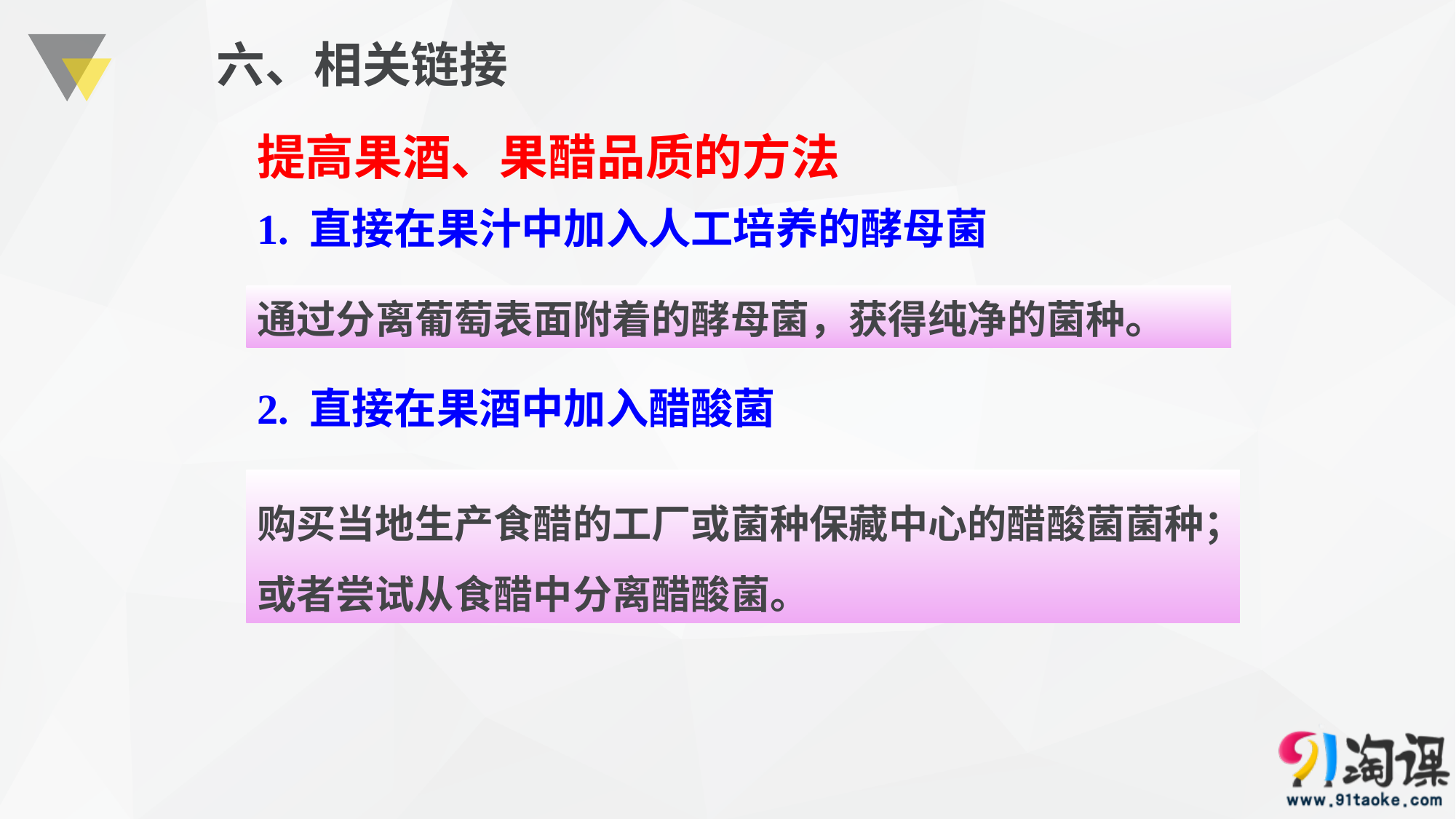

六、相关链接
提高果酒、果醋品质的方法
1. 直接在果汁中加入人工培养的酵母菌
通过分离葡萄表面附着的酵母菌，获得纯净的菌种。
2. 直接在果酒中加入醋酸菌
购买当地生产食醋的工厂或菌种保藏中心的醋酸菌菌种；或者尝试从食醋中分离醋酸菌。